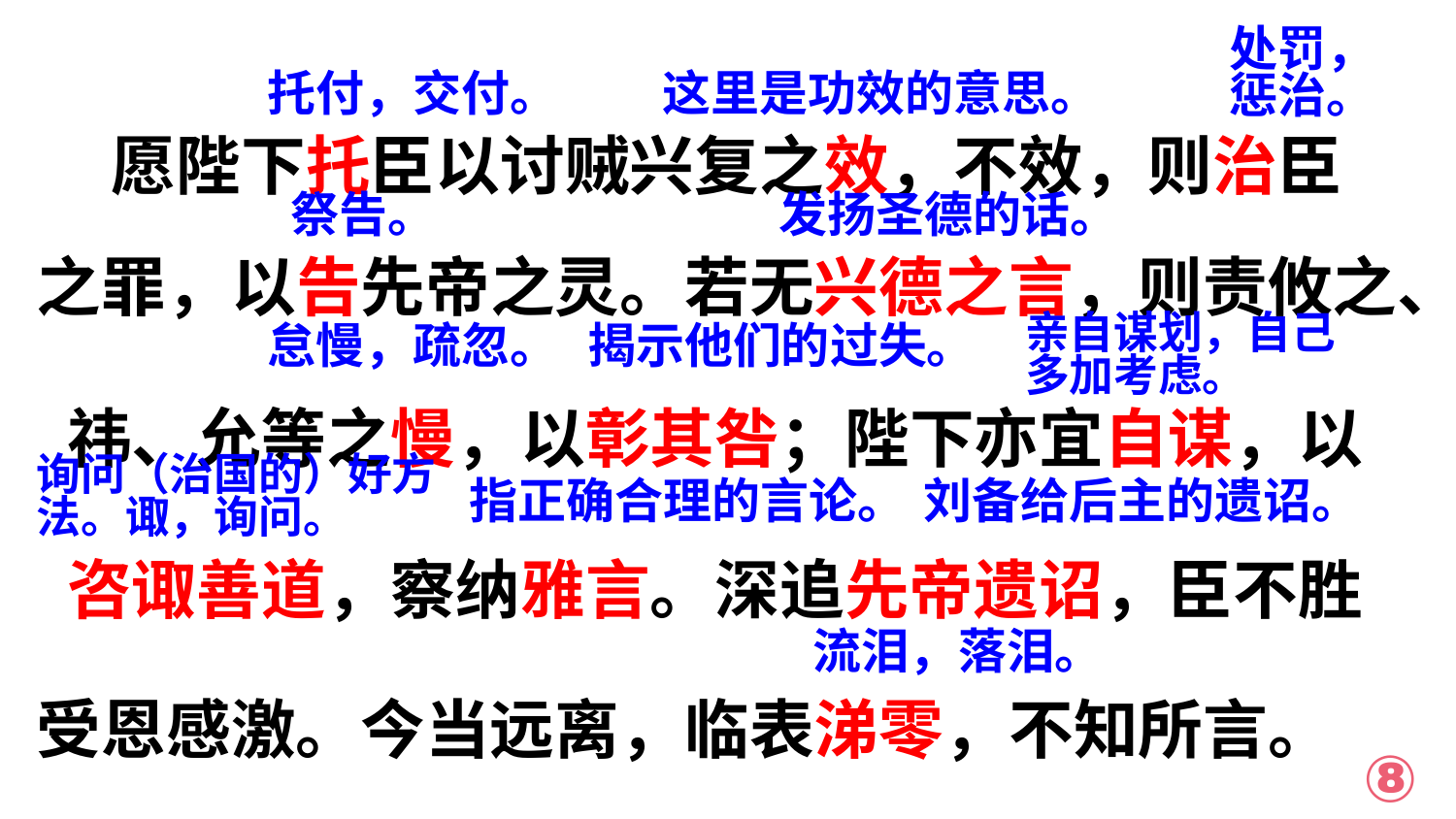

处罚，惩治。
托付，交付。
这里是功效的意思。
    愿陛下托臣以讨贼兴复之效，不效，则治臣
之罪，以告先帝之灵。若无兴德之言，则责攸之、
 祎、允等之慢，以彰其咎；陛下亦宜自谋，以
 咨诹善道，察纳雅言。深追先帝遗诏，臣不胜受恩感激。今当远离，临表涕零，不知所言。
祭告。
发扬圣德的话。
揭示他们的过失。
亲自谋划，自己多加考虑。
怠慢，疏忽。
询问（治国的）好方法。诹，询问。
刘备给后主的遗诏。
指正确合理的言论。
流泪，落泪。
⑧